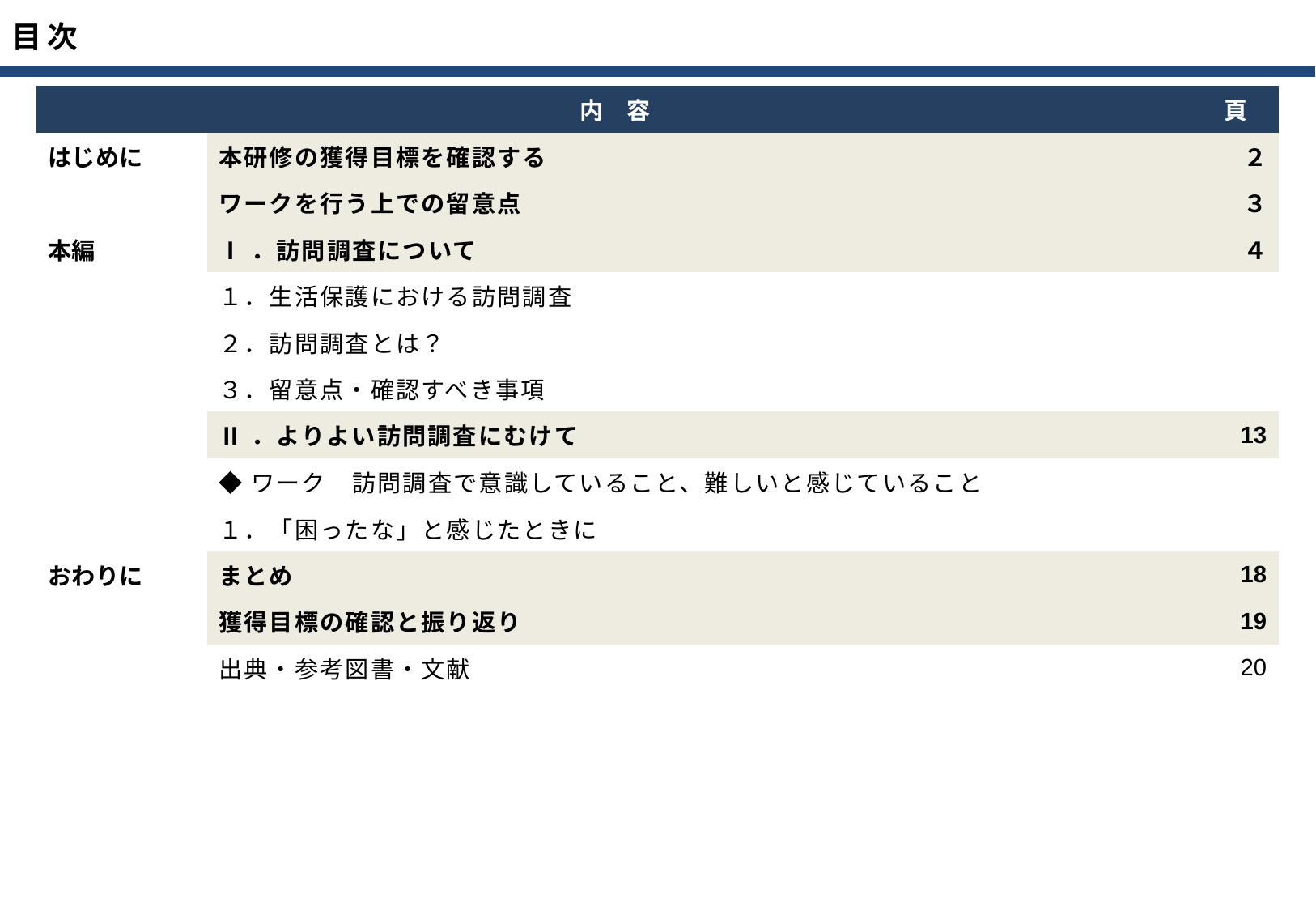

| 内　容 |  | 頁 |
| --- | --- | --- |
| はじめに | 本研修の獲得目標を確認する | ２ |
|  | ワークを行う上での留意点 | ３ |
| 本編 | Ⅰ．訪問調査について | ４ |
|  | １．生活保護における訪問調査 |  |
|  | ２．訪問調査とは？ |  |
|  | ３．留意点・確認すべき事項 |  |
|  | Ⅱ．よりよい訪問調査にむけて | 13 |
|  | ◆ワーク　訪問調査で意識していること、難しいと感じていること |  |
|  | １．「困ったな」と感じたときに |  |
| おわりに | まとめ | 18 |
|  | 獲得目標の確認と振り返り | 19 |
|  | 出典・参考図書・文献 | 20 |